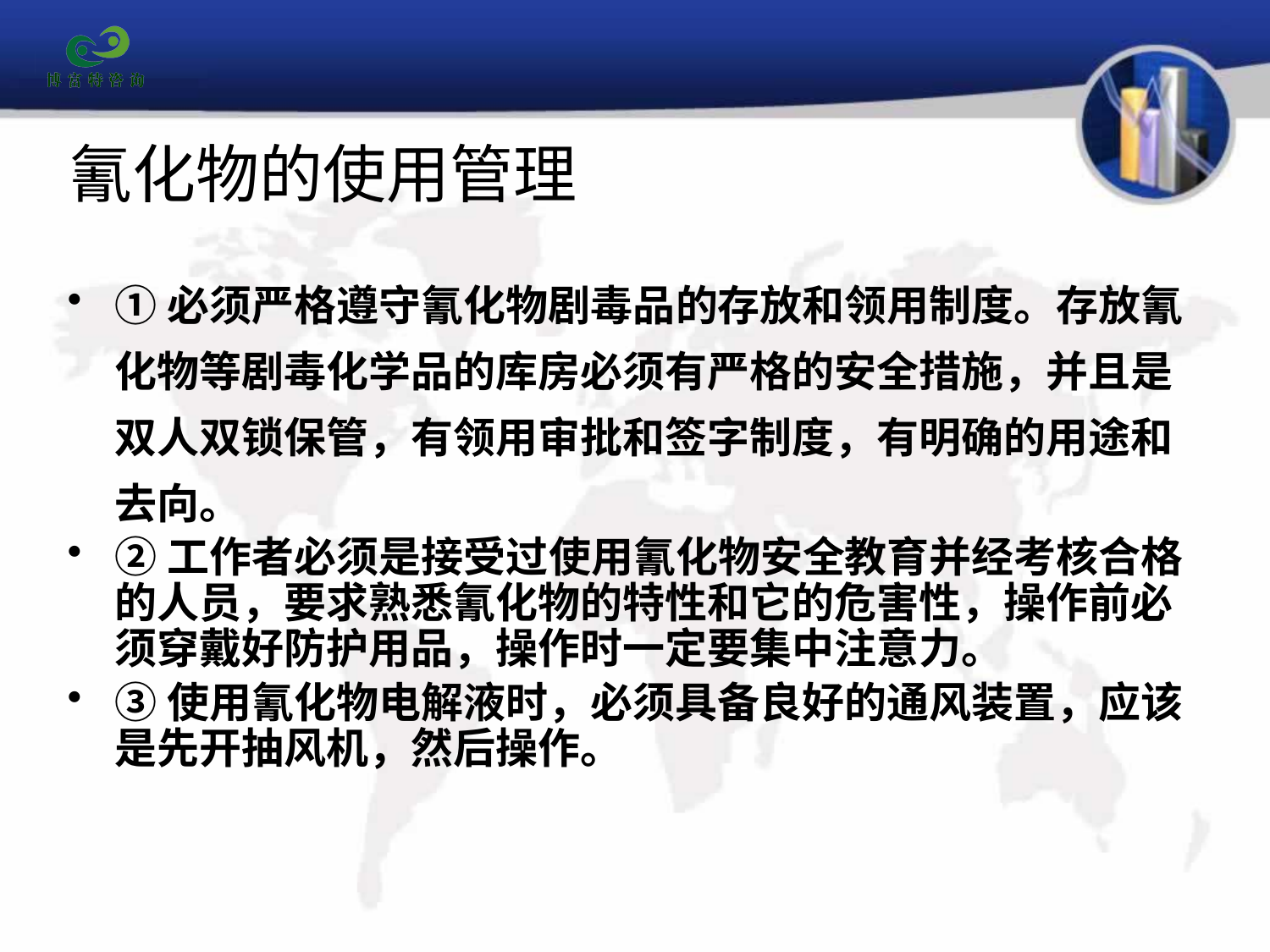

# 氰化物的使用管理
①必须严格遵守氰化物剧毒品的存放和领用制度。存放氰化物等剧毒化学品的库房必须有严格的安全措施，并且是双人双锁保管，有领用审批和签字制度，有明确的用途和去向。
②工作者必须是接受过使用氰化物安全教育并经考核合格的人员，要求熟悉氰化物的特性和它的危害性，操作前必须穿戴好防护用品，操作时一定要集中注意力。
③使用氰化物电解液时，必须具备良好的通风装置，应该是先开抽风机，然后操作。